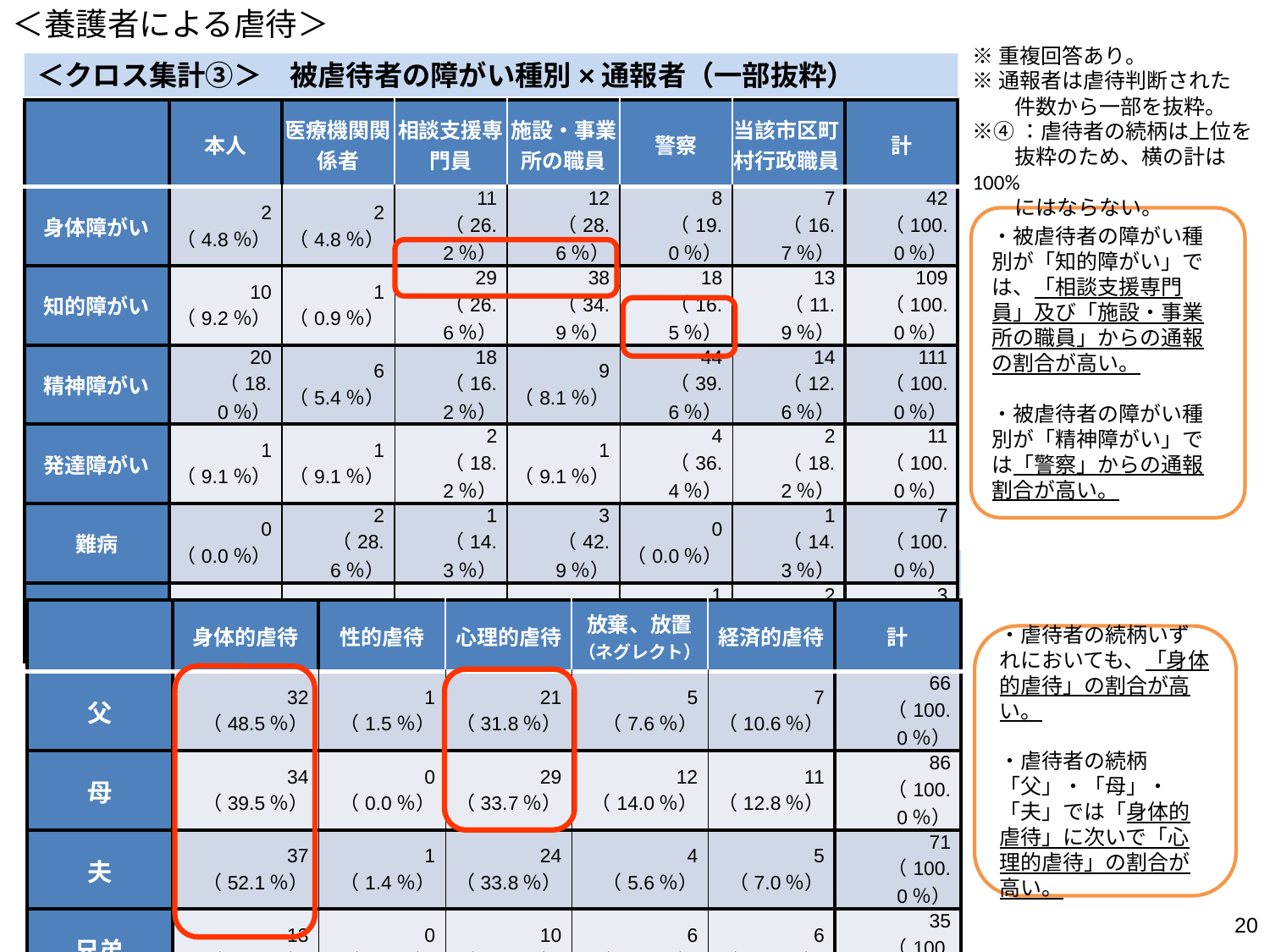

＜養護者による虐待＞
※重複回答あり。
※通報者は虐待判断された
　　件数から一部を抜粋。
※④：虐待者の続柄は上位を
　　抜粋のため、横の計は100%
　　にはならない。
# ＜クロス集計③＞　被虐待者の障がい種別×通報者（一部抜粋）
|  | 本人 | 医療機関関係者 | 相談支援専門員 | 施設・事業所の職員 | 警察 | 当該市区町村行政職員 | 計 |
| --- | --- | --- | --- | --- | --- | --- | --- |
| 身体障がい | 2 （4.8％） | 2 （4.8％） | 11 （26.2％） | 12 （28.6％） | 8 （19.0％） | 7 （16.7％） | 42 （100.0％） |
| 知的障がい | 10 （9.2％） | 1 （0.9％） | 29 （26.6％） | 38 （34.9％） | 18 （16.5％） | 13 （11.9％） | 109 （100.0％） |
| 精神障がい | 20 （18.0％） | 6 （5.4％） | 18 （16.2％） | 9 （8.1％） | 44 （39.6％） | 14 （12.6％） | 111 （100.0％） |
| 発達障がい | 1 （9.1％） | 1 （9.1％） | 2 （18.2％） | 1 （9.1％） | 4 （36.4％） | 2 （18.2％） | 11 （100.0％） |
| 難病 | 0 （0.0％） | 2 （28.6％） | 1 （14.3％） | 3 （42.9％） | 0 （0.0％） | 1 （14.3％） | 7 （100.0％） |
| その他 | 0 （0.0％） | 0 （0.0％） | 0 （0.0％） | 0 （0.0％） | 1 （33.3％） | 2 （66.7％） | 3 （100.0％） |
・被虐待者の障がい種別が「知的障がい」では、「相談支援専門員」及び「施設・事業所の職員」からの通報の割合が高い。

・被虐待者の障がい種別が「精神障がい」では「警察」からの通報割合が高い。

＜クロス集計④＞　虐待者の続柄（上位のみ）×虐待類型
|  | 身体的虐待 | 性的虐待 | 心理的虐待 | 放棄、放置 （ネグレクト） | 経済的虐待 | 計 |
| --- | --- | --- | --- | --- | --- | --- |
| 父 | 32 （48.5％） | 1 （1.5％） | 21 （31.8％） | 5 （7.6％） | 7 （10.6％） | 66 （100.0％） |
| 母 | 34 （39.5％） | 0 （0.0％） | 29 （33.7％） | 12 （14.0％） | 11 （12.8％） | 86 （100.0％） |
| 夫 | 37 （52.1％） | 1 （1.4％） | 24 （33.8％） | 4 （5.6％） | 5 （7.0％） | 71 （100.0％） |
| 兄弟 | 13 （37.1％） | 0 （0.0％） | 10 （28.6％） | 6 （17.1％） | 6 （17.1％） | 35 （100.0％） |
| 姉妹 | 6 （31.6％） | 0 （0.0％） | 4 （21.1％） | 4 （21.1％） | 5 （26.3％） | 19 （100.0％） |
・虐待者の続柄いずれにおいても、「身体的虐待」の割合が高い。

・虐待者の続柄「父」・「母」・「夫」では「身体的虐待」に次いで「心理的虐待」の割合が高い。

20